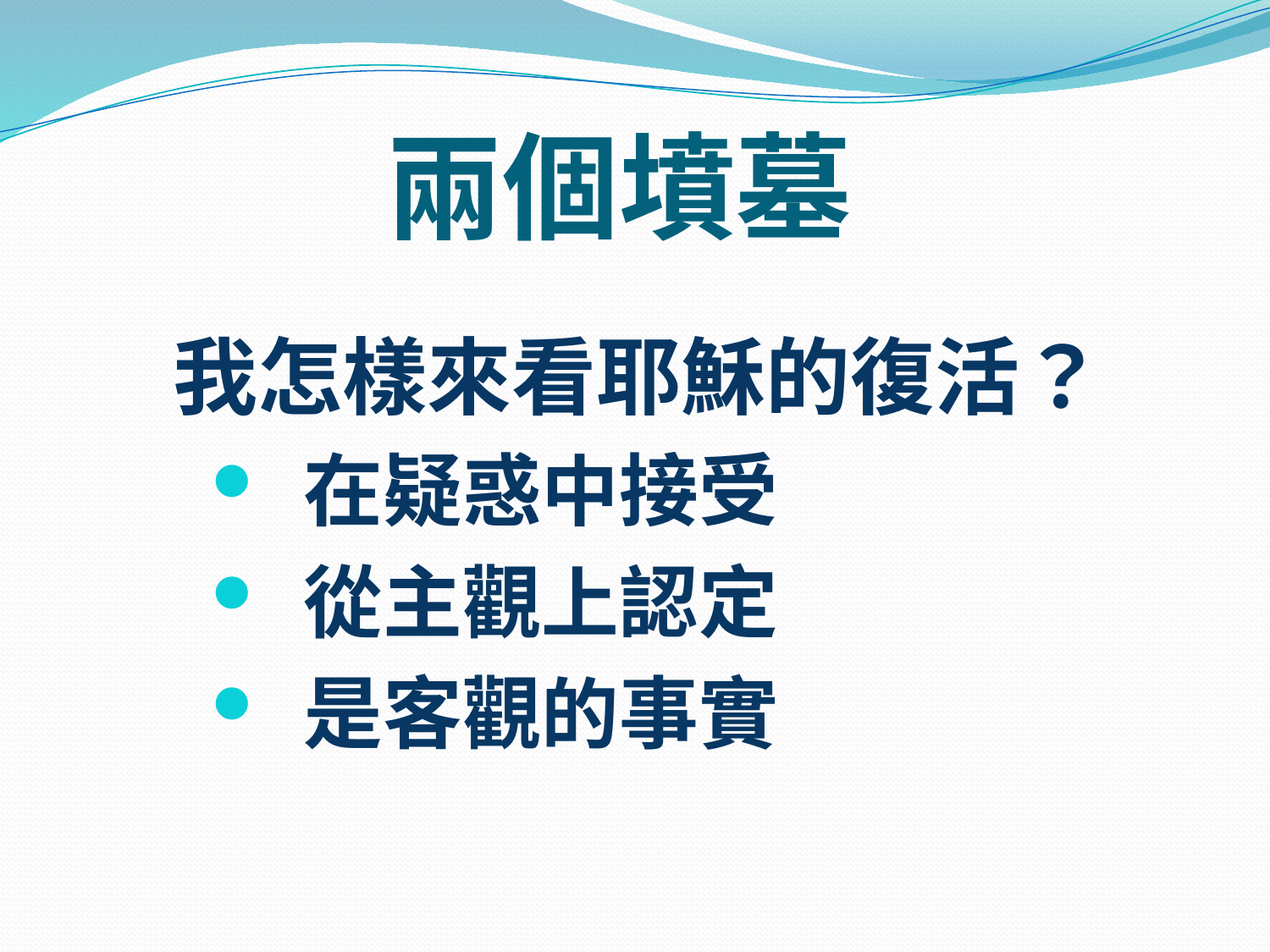

# 兩個墳墓
我怎樣來看耶穌的復活？
 在疑惑中接受
 從主觀上認定
 是客觀的事實